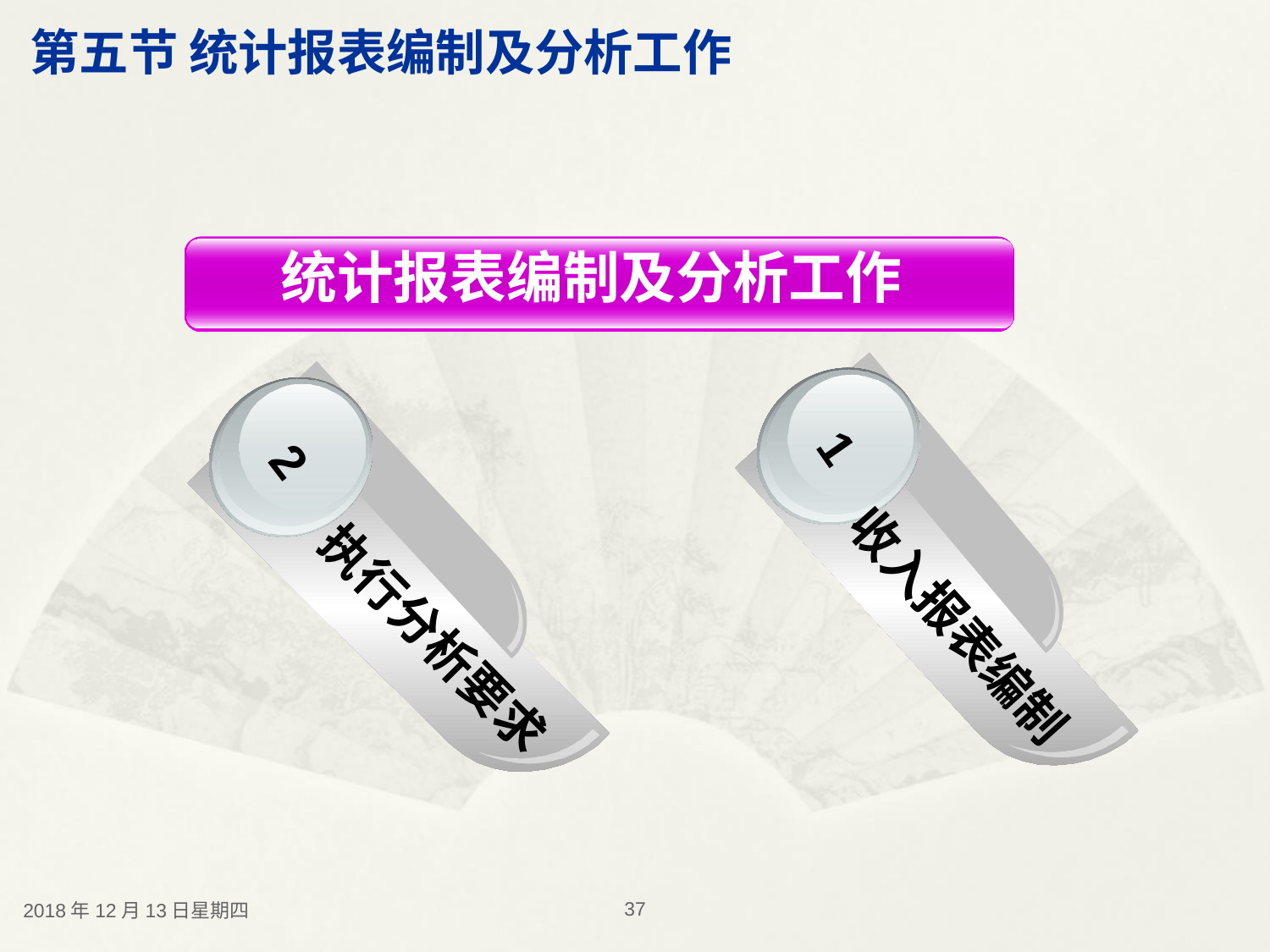

第五节 统计报表编制及分析工作
统计报表编制及分析工作

1

收入报表编制
2

执行分析要求
2018年12月13日星期四
37